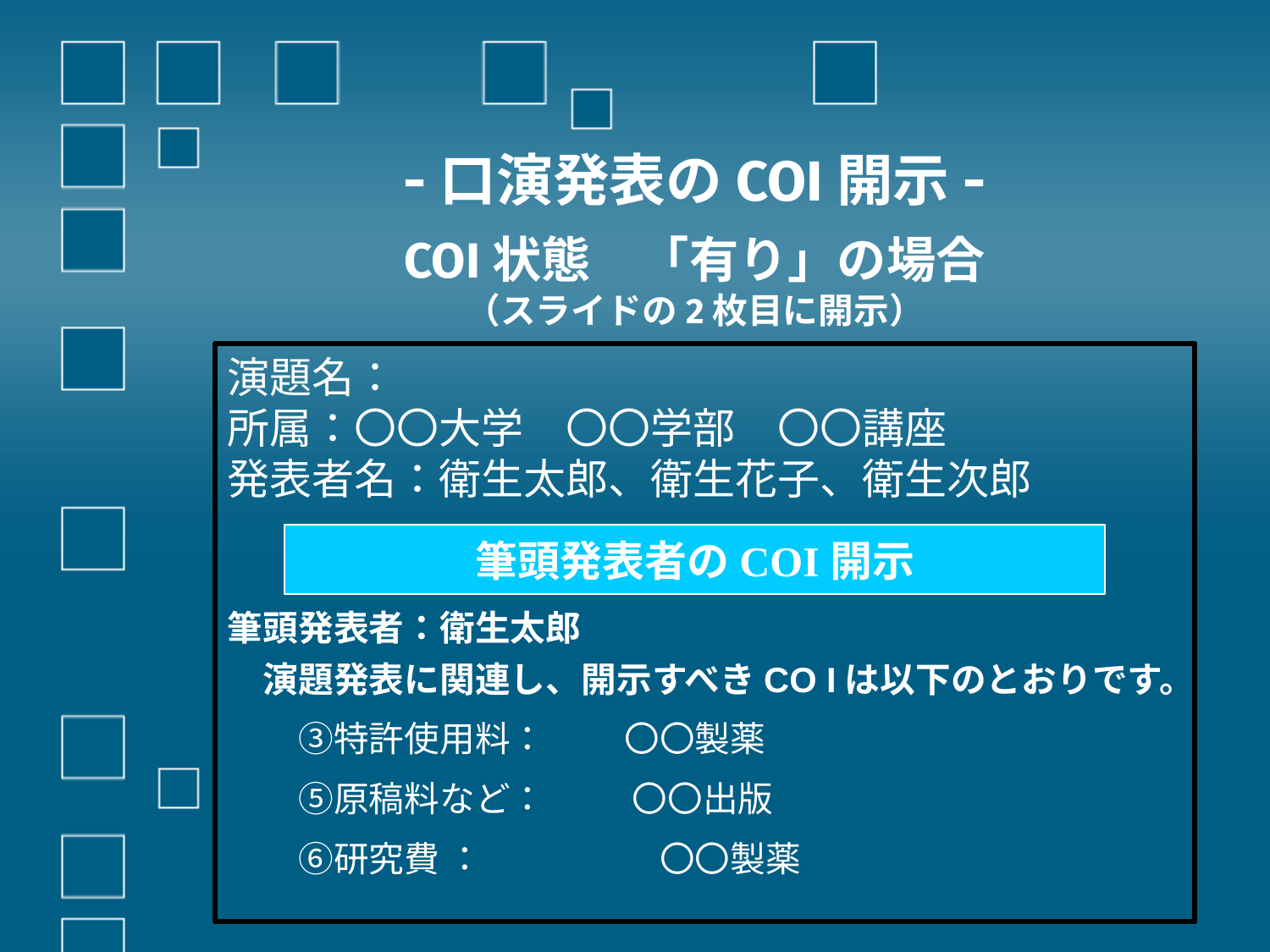

# -口演発表のCOI開示- COI状態　「有り」の場合 （スライドの2枚目に開示）

演題名：
所属：〇〇大学　〇〇学部　〇〇講座
発表者名：衛生太郎、衛生花子、衛生次郎
筆頭発表者のCOI開示
筆頭発表者：衛生太郎
　演題発表に関連し、開示すべきCO Iは以下のとおりです。
　　③特許使用料：　　 〇〇製薬
　　⑤原稿料など：　　  〇〇出版
　　⑥研究費 ：　　　　　〇〇製薬